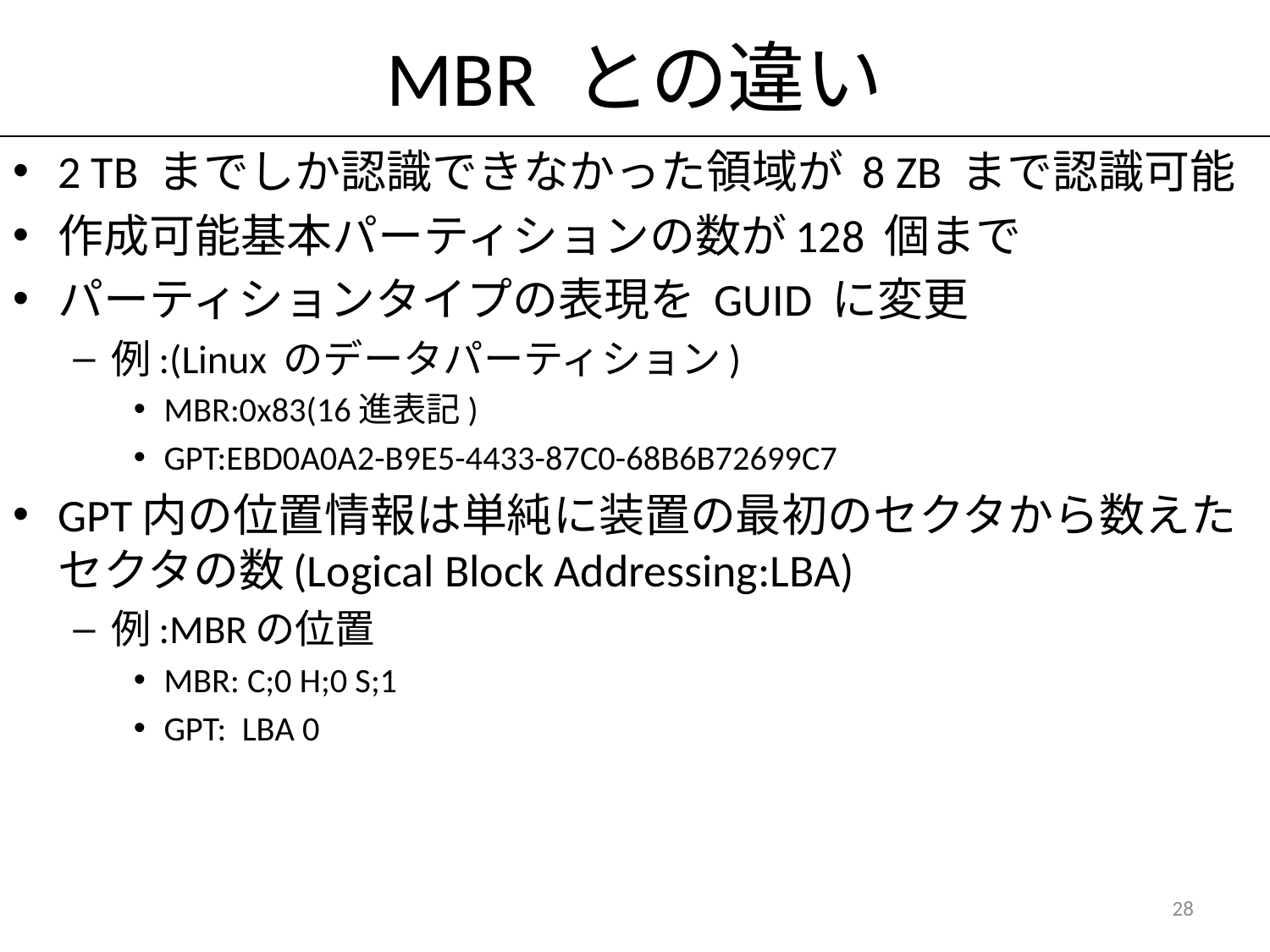

# MBR との違い
2 TB までしか認識できなかった領域が 8 ZB まで認識可能
作成可能基本パーティションの数が128 個まで
パーティションタイプの表現を GUID に変更
例:(Linux のデータパーティション)
MBR:0x83(16進表記)
GPT:EBD0A0A2-B9E5-4433-87C0-68B6B72699C7
GPT内の位置情報は単純に装置の最初のセクタから数えたセクタの数(Logical Block Addressing:LBA)
例:MBRの位置
MBR: C;0 H;0 S;1
GPT:  LBA 0

28